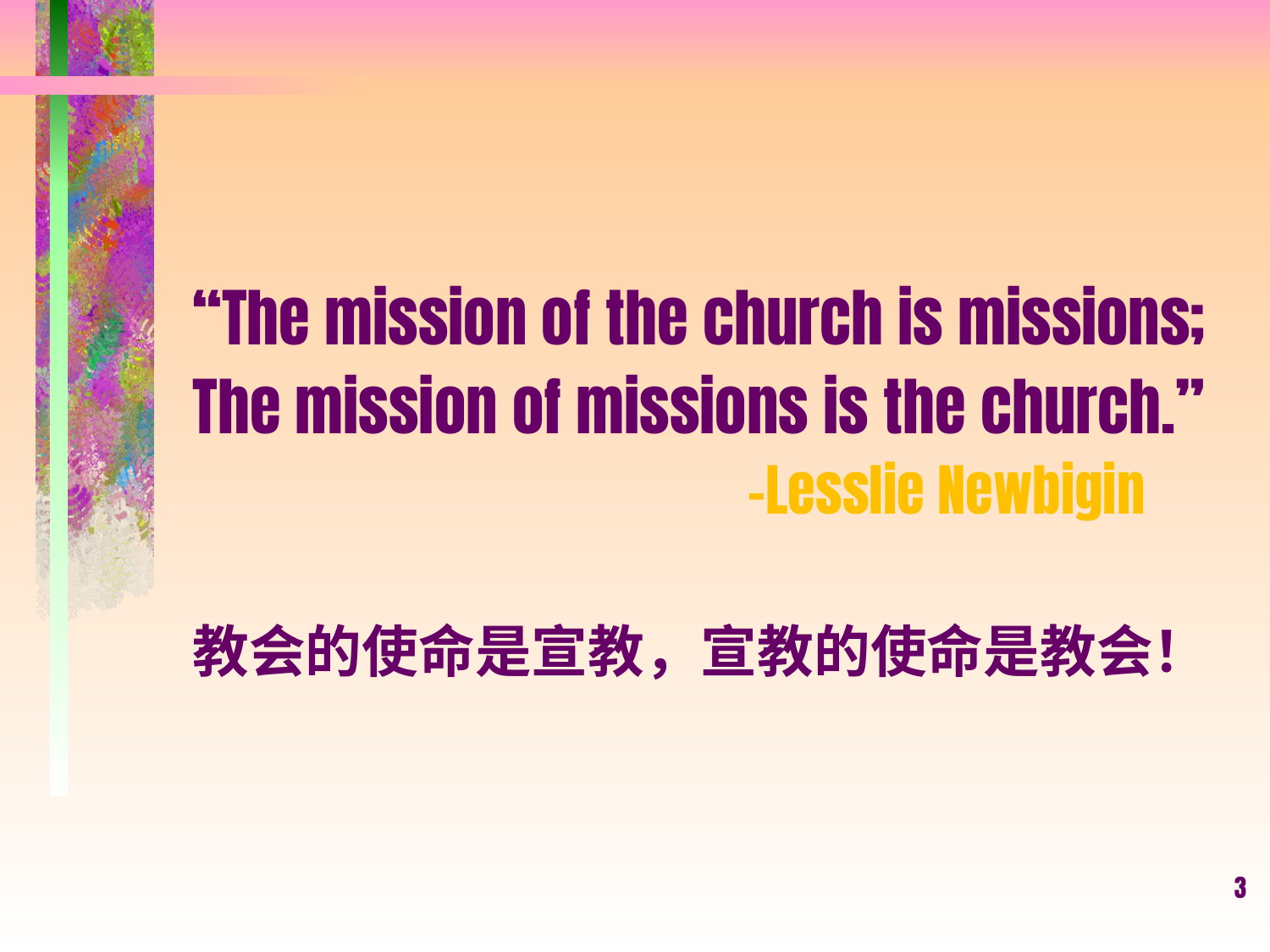

“The mission of the church is missions;
The mission of missions is the church.”
					-Lesslie Newbigin

教会的使命是宣教，宣教的使命是教会！

3